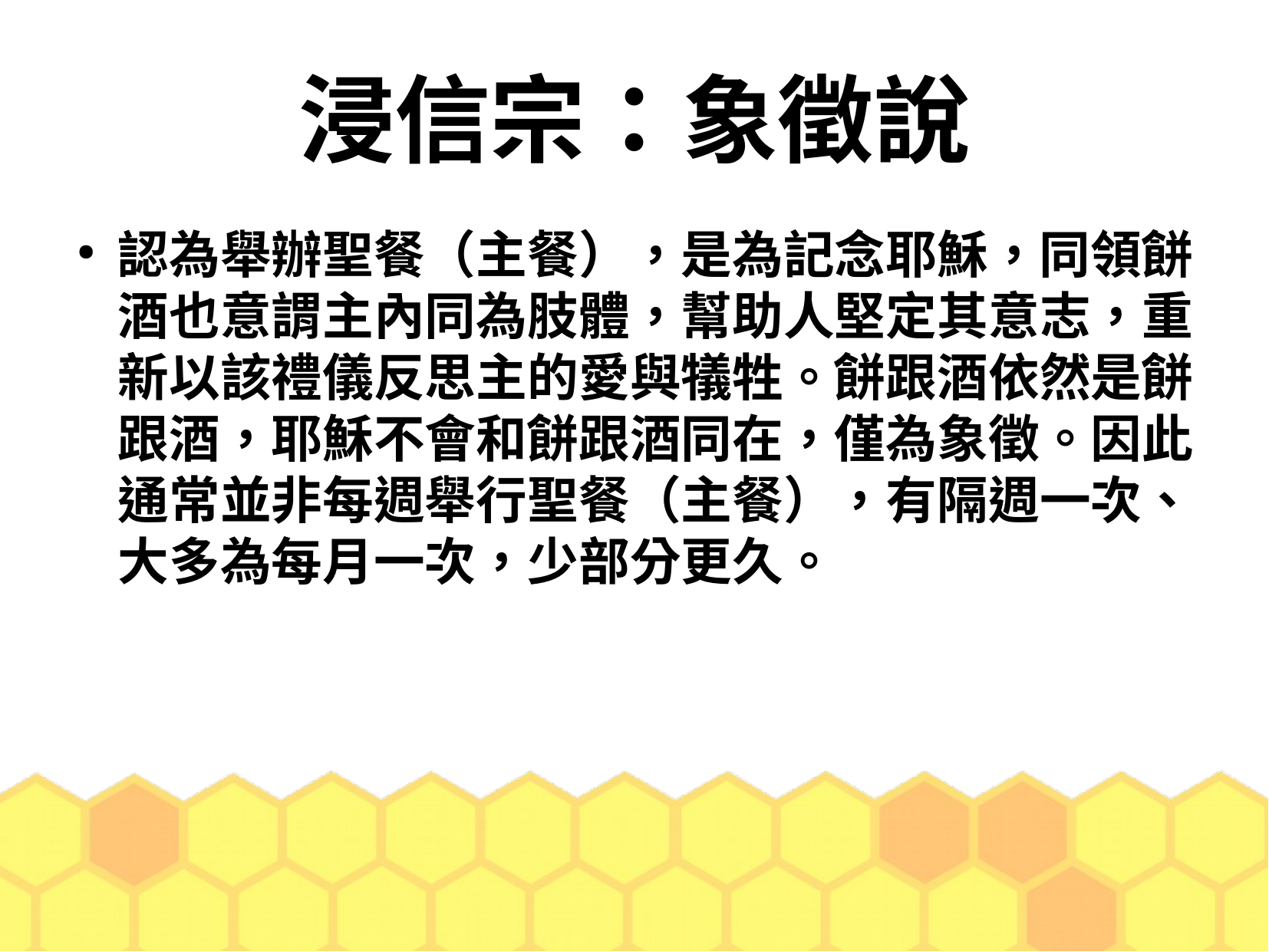

浸信宗：象徵說
認為舉辦聖餐（主餐），是為記念耶穌，同領餅酒也意謂主內同為肢體，幫助人堅定其意志，重新以該禮儀反思主的愛與犠牲。餅跟酒依然是餅跟酒，耶穌不會和餅跟酒同在，僅為象徵。因此通常並非每週舉行聖餐（主餐），有隔週一次、大多為每月一次，少部分更久。